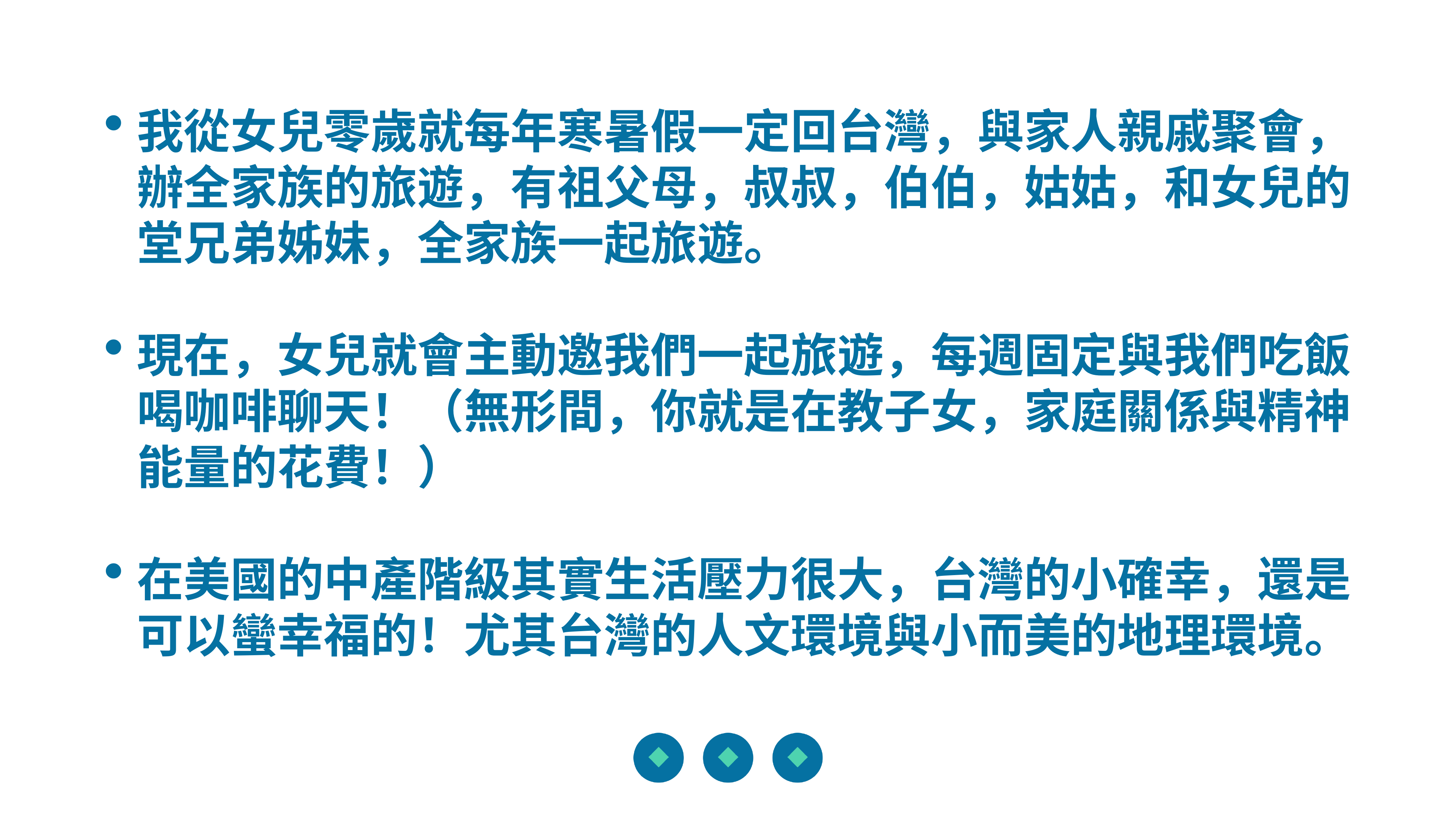

我從女兒零歲就每年寒暑假一定回台灣，與家人親戚聚會，辦全家族的旅遊，有祖父母，叔叔，伯伯，姑姑，和女兒的堂兄弟姊妹，全家族一起旅遊。

現在，女兒就會主動邀我們一起旅遊，每週固定與我們吃飯喝咖啡聊天！（無形間，你就是在教子女，家庭關係與精神能量的花費！）

在美國的中產階級其實生活壓力很大，台灣的小確幸，還是可以蠻幸福的！尤其台灣的人文環境與小而美的地理環境。